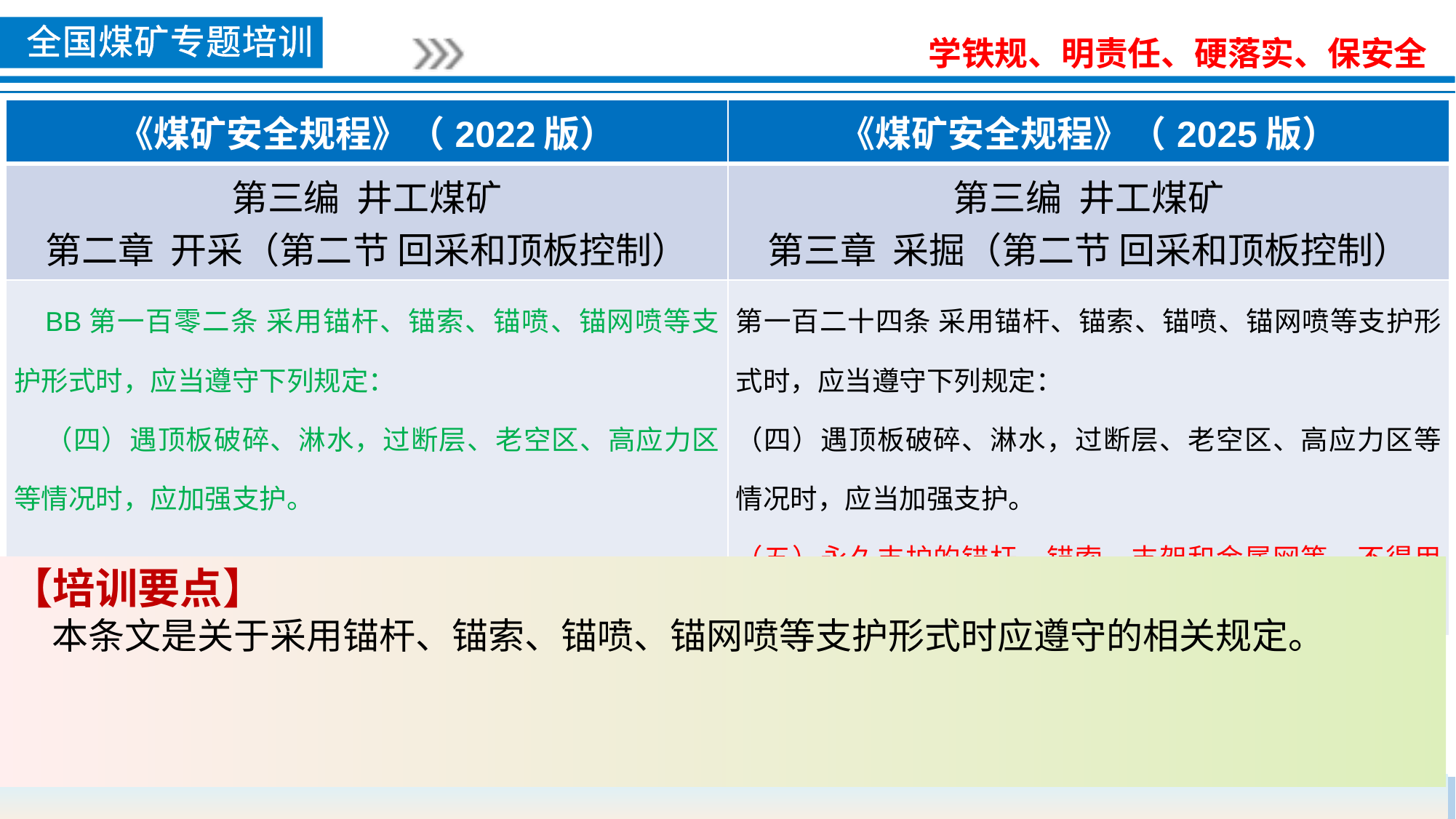

| 《煤矿安全规程》（2022版） | 《煤矿安全规程》（2025版） |
| --- | --- |
| 第三编 井工煤矿 第二章 开采（第二节 回采和顶板控制） | 第三编 井工煤矿 第三章 采掘（第二节 回采和顶板控制） |
| BB第一百零二条 采用锚杆、锚索、锚喷、锚网喷等支护形式时，应当遵守下列规定： （四）遇顶板破碎、淋水，过断层、老空区、高应力区等情况时，应加强支护。 | 第一百二十四条 采用锚杆、锚索、锚喷、锚网喷等支护形式时，应当遵守下列规定： （四）遇顶板破碎、淋水，过断层、老空区、高应力区等情况时，应当加强支护。 （五）永久支护的锚杆、锚索、支架和金属网等，不得用于起吊。 |
【培训要点】
    本条文是关于采用锚杆、锚索、锚喷、锚网喷等支护形式时应遵守的相关规定。